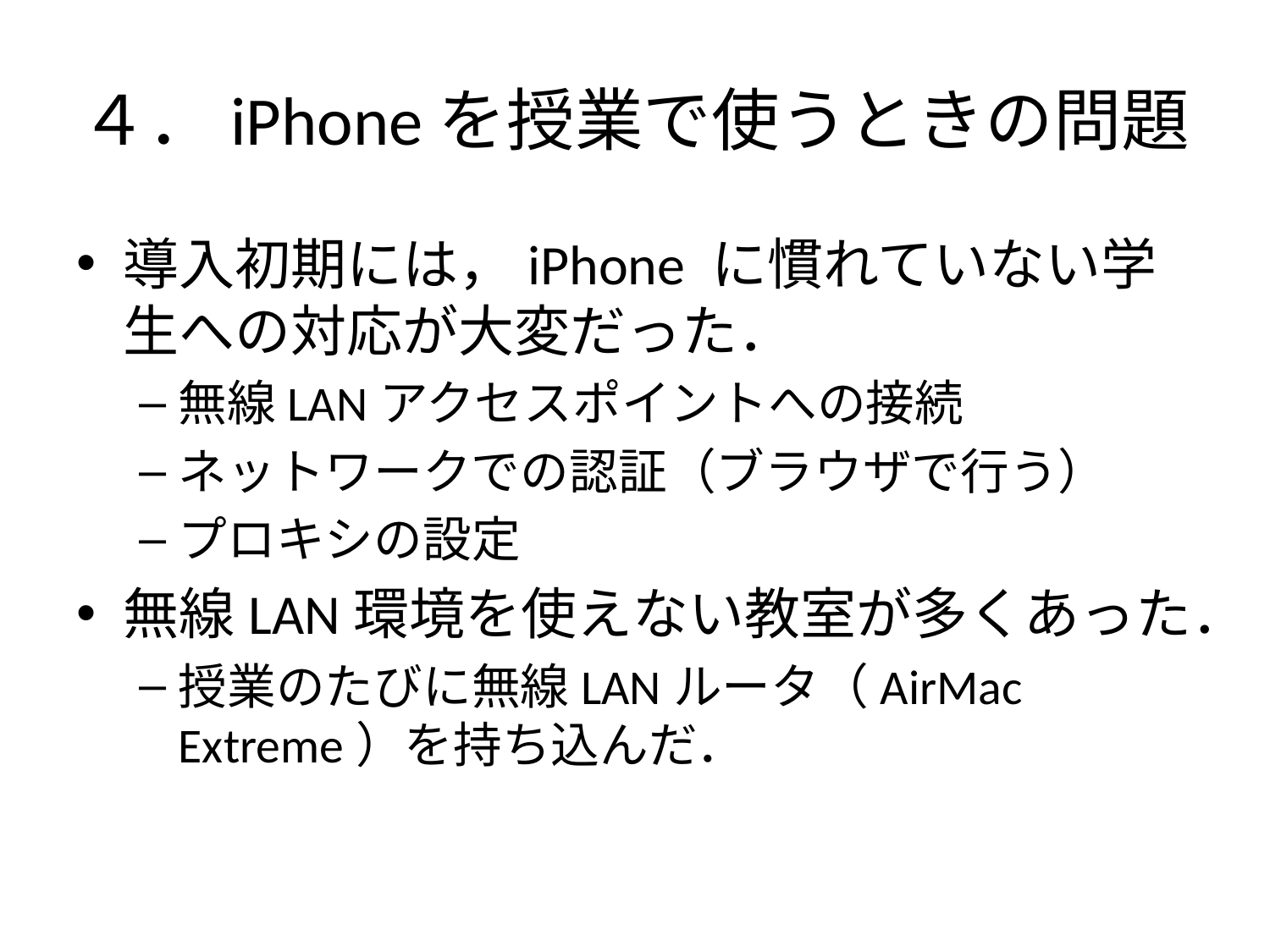

# ４．iPhoneを授業で使うときの問題
導入初期には，iPhone に慣れていない学生への対応が大変だった．
無線LANアクセスポイントへの接続
ネットワークでの認証（ブラウザで行う）
プロキシの設定
無線LAN環境を使えない教室が多くあった．
授業のたびに無線LANルータ（AirMac Extreme）を持ち込んだ．